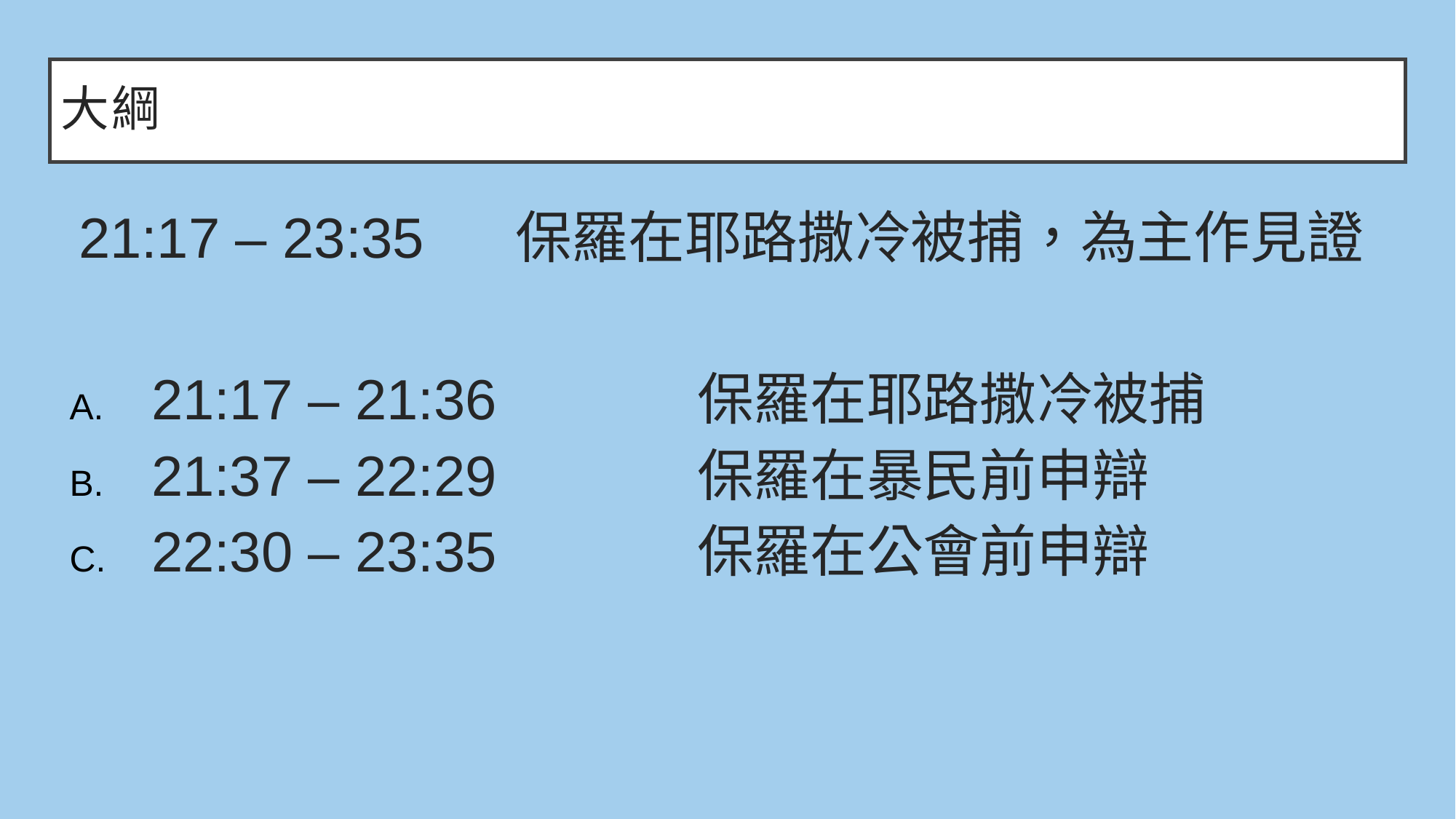

# 大綱
21:17 – 23:35	保羅在耶路撒冷被捕，為主作見證

21:17 – 21:36		保羅在耶路撒冷被捕
21:37 – 22:29		保羅在暴民前申辯
22:30 – 23:35		保羅在公會前申辯